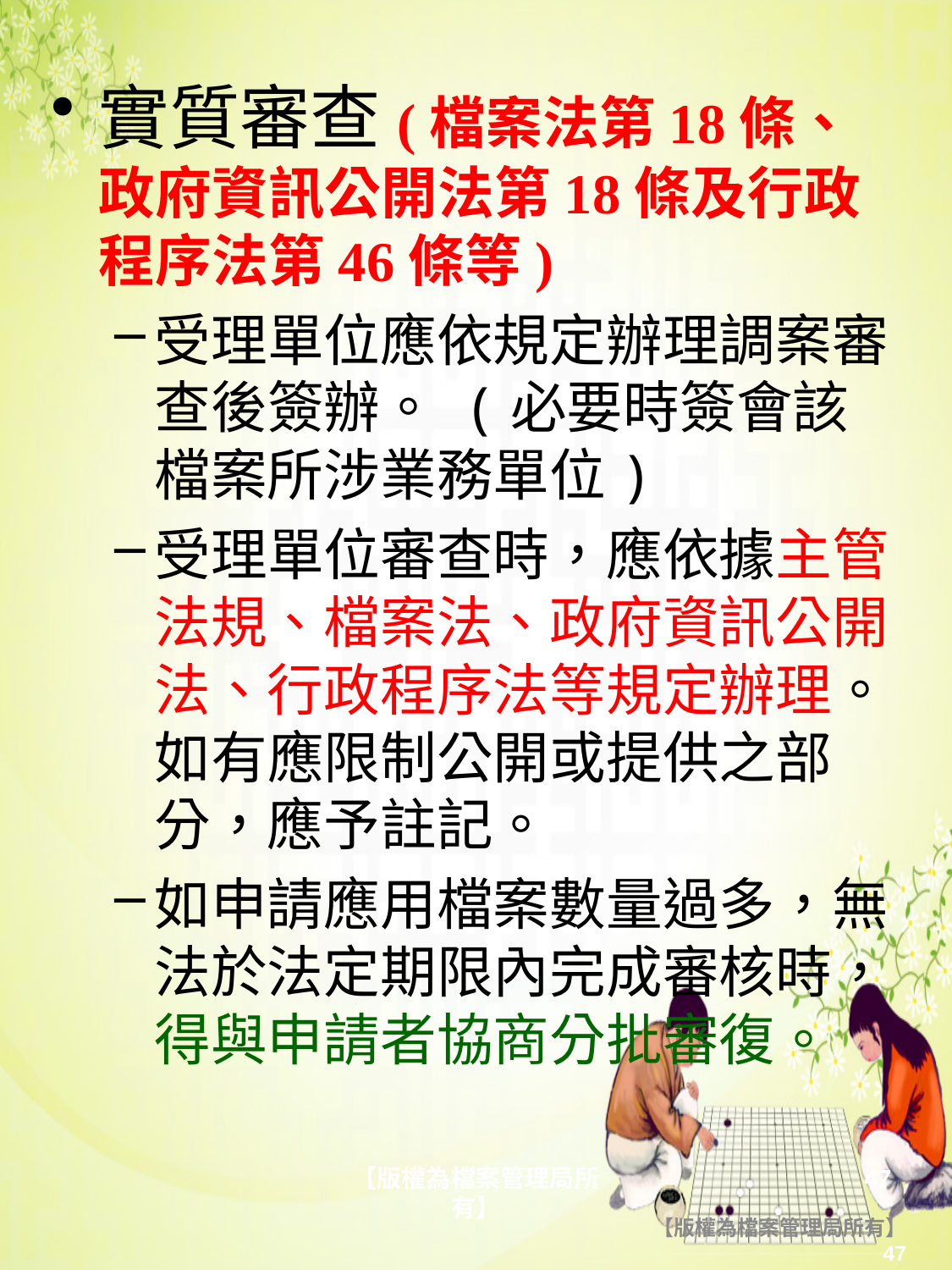

實質審查(檔案法第18條、政府資訊公開法第18條及行政程序法第46條等)
受理單位應依規定辦理調案審查後簽辦。 (必要時簽會該檔案所涉業務單位)
受理單位審查時，應依據主管法規、檔案法、政府資訊公開法、行政程序法等規定辦理。如有應限制公開或提供之部分，應予註記。
如申請應用檔案數量過多，無法於法定期限內完成審核時，得與申請者協商分批審復。
【版權為檔案管理局所有】
47
【版權為檔案管理局所有】
47